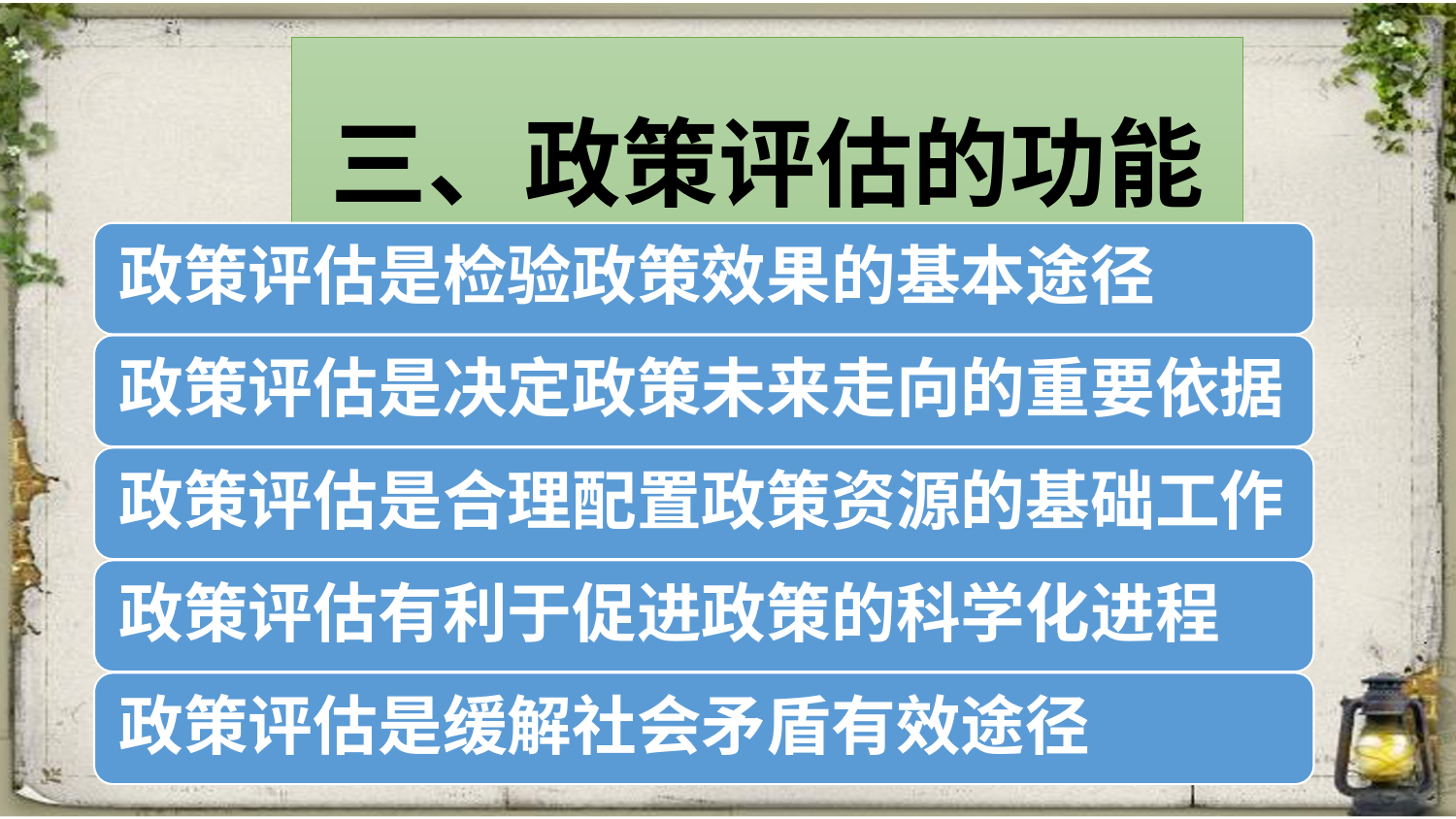

三、政策评估的功能
政策评估是检验政策效果的基本途径
政策评估是决定政策未来走向的重要依据
政策评估是合理配置政策资源的基础工作
政策评估有利于促进政策的科学化进程
政策评估是缓解社会矛盾有效途径